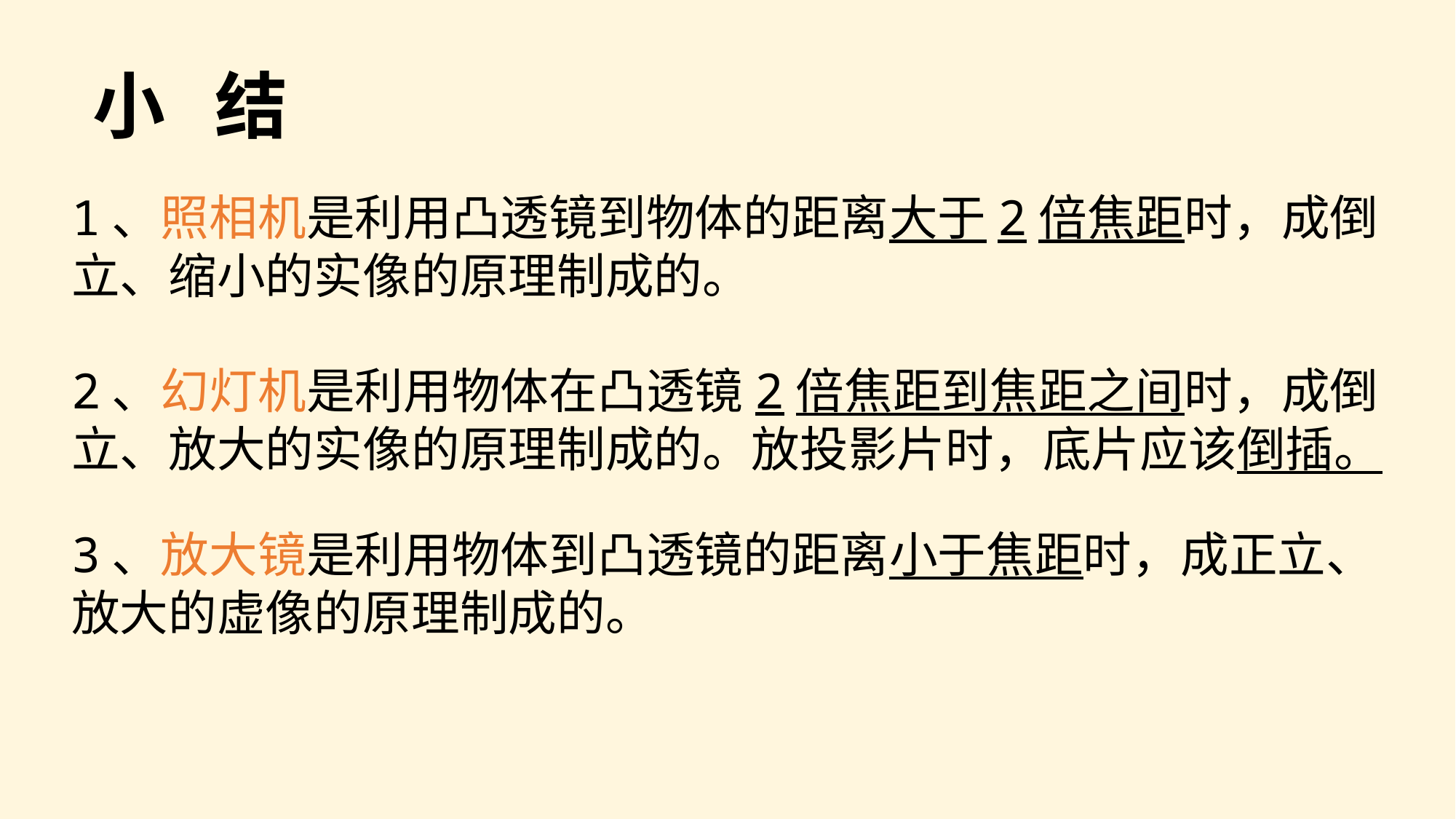

# 小   结
1、照相机是利用凸透镜到物体的距离大于2倍焦距时，成倒立、缩小的实像的原理制成的。
2、幻灯机是利用物体在凸透镜2倍焦距到焦距之间时，成倒立、放大的实像的原理制成的。放投影片时，底片应该倒插。
3、放大镜是利用物体到凸透镜的距离小于焦距时，成正立、放大的虚像的原理制成的。